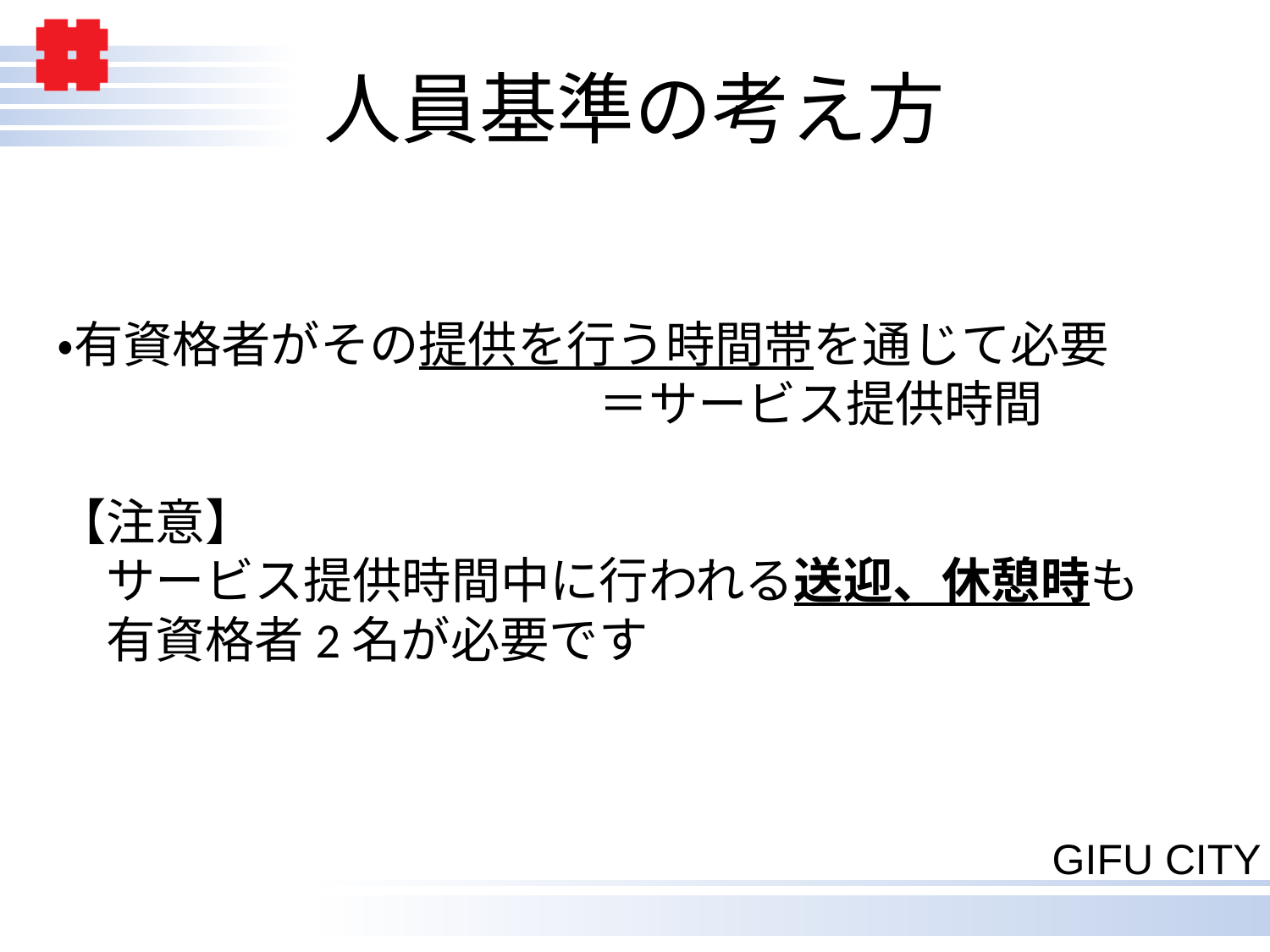

# 人員基準の考え方
・有資格者がその提供を行う時間帯を通じて必要
　　　　　　　　　　　＝サービス提供時間

【注意】
　サービス提供時間中に行われる送迎、休憩時も
　有資格者2名が必要です